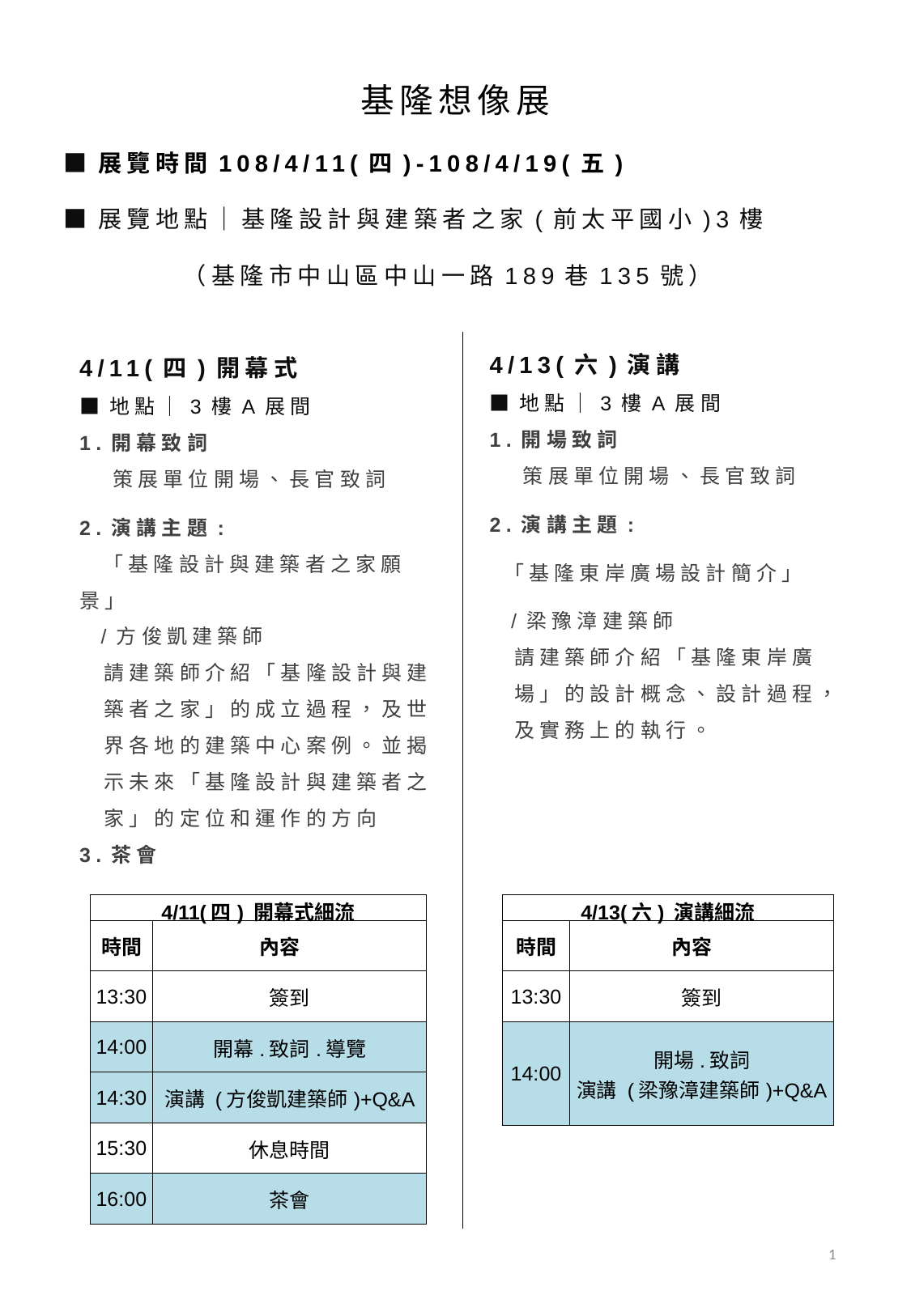

基隆想像展
     ■展覽時間108/4/11(四)-108/4/19(五)
     ■展覽地點｜基隆設計與建築者之家(前太平國小)3樓
                （基隆市中山區中山一路189巷135號）
4/13(六)演講
■地點｜3樓A展間
1.開場致詞
   策展單位開場、長官致詞
2.演講主題:
 「基隆東岸廣場設計簡介」
  /梁豫漳建築師
請建築師介紹「基隆東岸廣場」的設計概念、設計過程，及實務上的執行。

4/11(四)開幕式
■地點｜3樓A展間
1.開幕致詞
   策展單位開場、長官致詞
2.演講主題:
  「基隆設計與建築者之家願景」
  /方俊凱建築師
請建築師介紹「基隆設計與建築者之家」的成立過程，及世界各地的建築中心案例。並揭示未來「基隆設計與建築者之家」的定位和運作的方向
3.茶會
| 4/11(四) 開幕式細流 |  |
| --- | --- |
| 時間 | 內容 |
| 13:30 | 簽到 |
| 14:00 | 開幕.致詞.導覽 |
| 14:30 | 演講 (方俊凱建築師)+Q&A |
| 15:30 | 休息時間 |
| 16:00 | 茶會 |
| 4/13(六) 演講細流 |  |
| --- | --- |
| 時間 | 內容 |
| 13:30 | 簽到 |
| 14:00 | 開場.致詞 演講 (梁豫漳建築師)+Q&A |
1